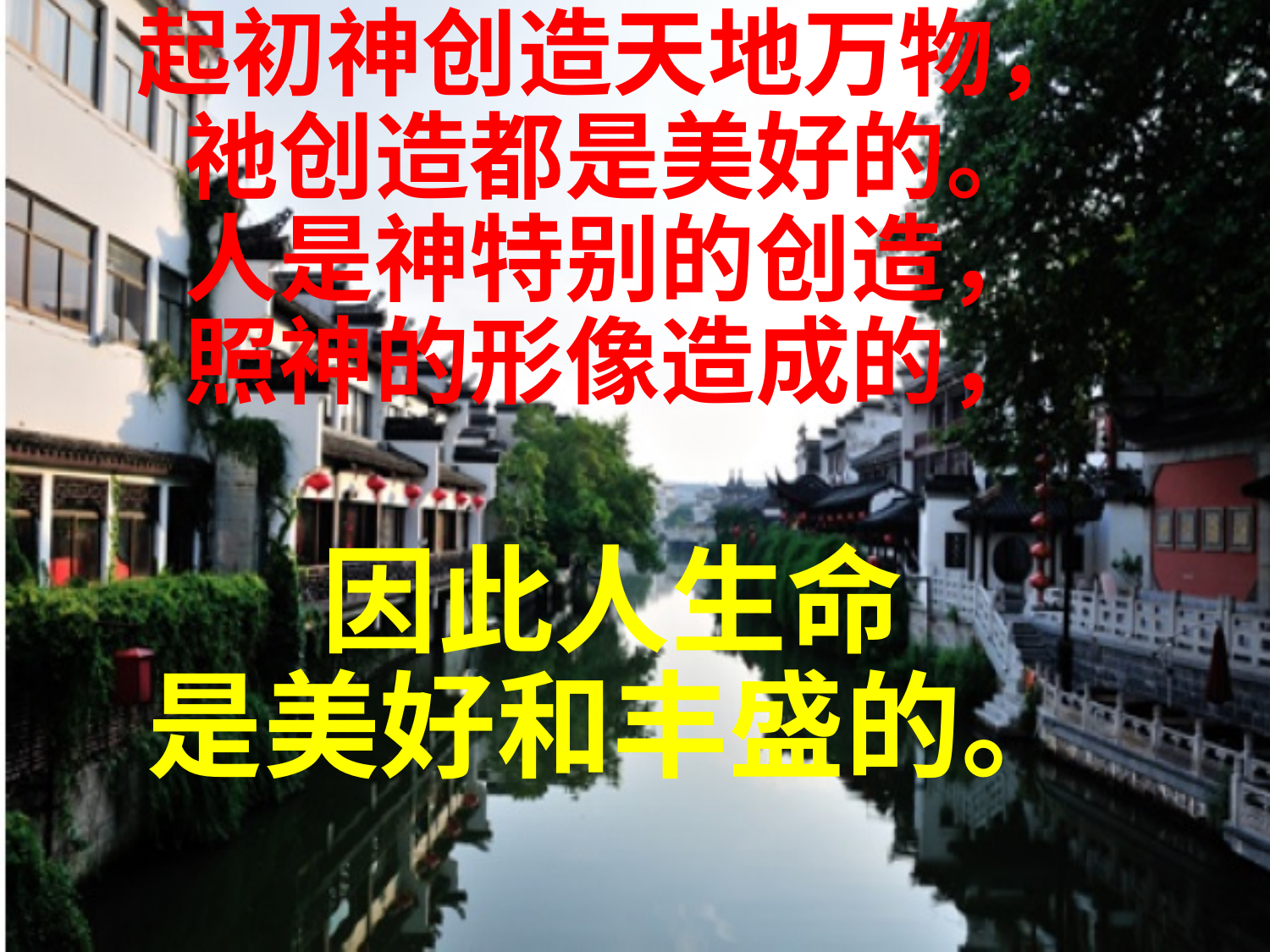

起初神创造天地万物，
祂创造都是美好的。
人是神特别的创造，
照神的形像造成的，

因此人生命
是美好和丰盛的。